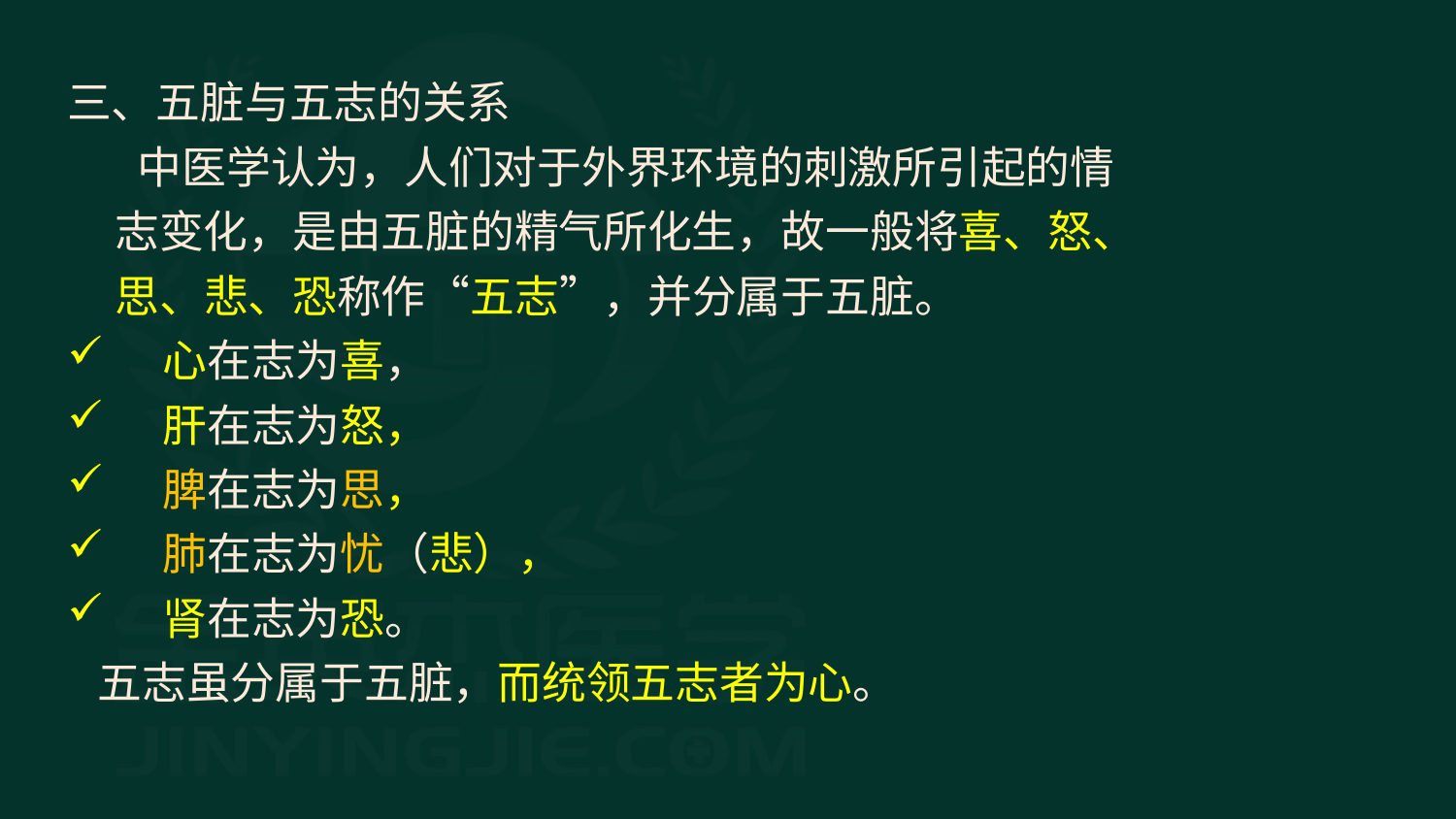

三、五脏与五志的关系
      中医学认为，人们对于外界环境的刺激所引起的情志变化，是由五脏的精气所化生，故一般将喜、怒、思、悲、恐称作“五志”，并分属于五脏。
   心在志为喜，
   肝在志为怒，
   脾在志为思，
   肺在志为忧（悲），
   肾在志为恐。
  五志虽分属于五脏，而统领五志者为心。